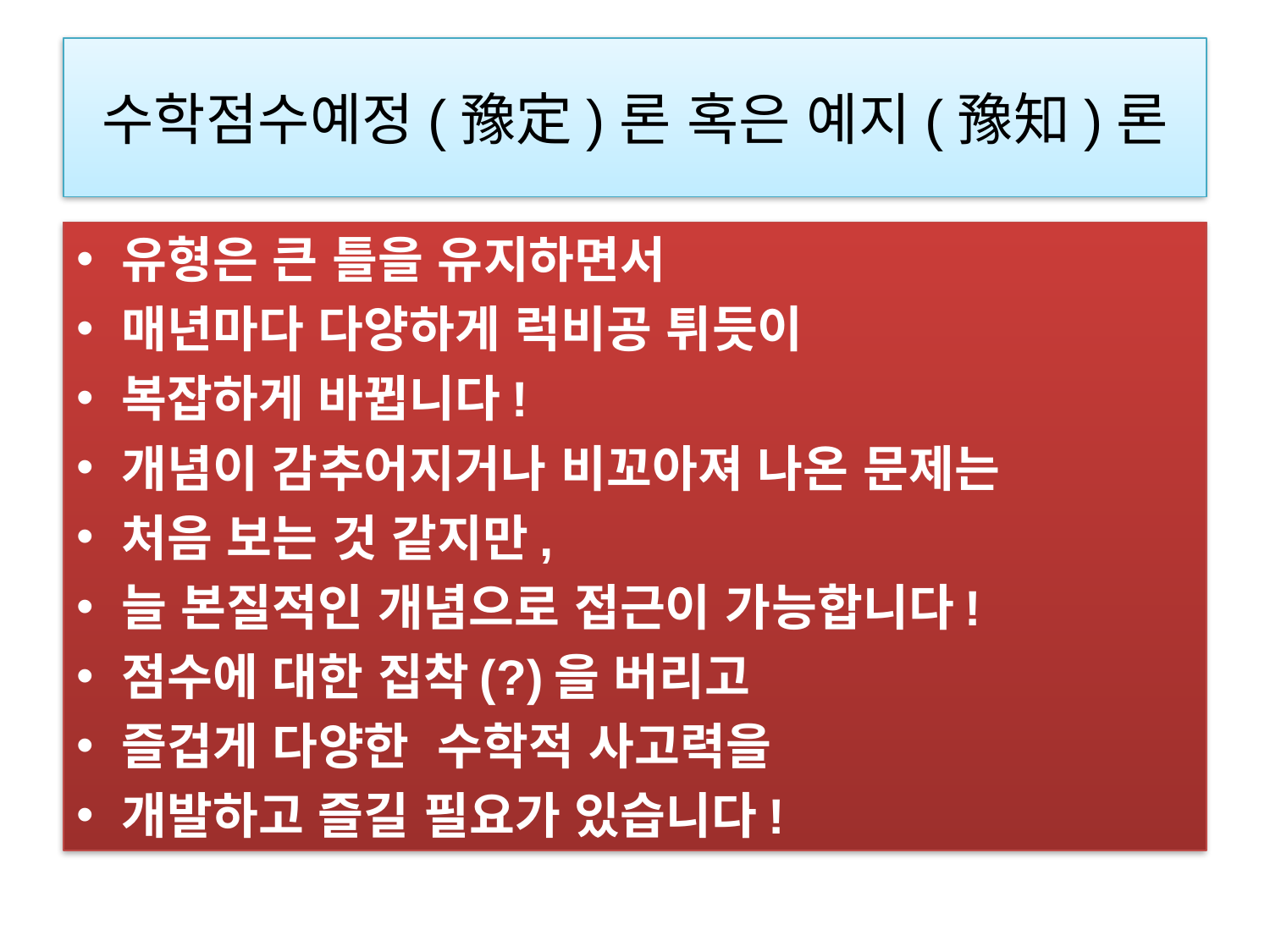

# 수학점수예정(豫定)론 혹은 예지(豫知)론
유형은 큰 틀을 유지하면서
매년마다 다양하게 럭비공 튀듯이
복잡하게 바뀝니다!
개념이 감추어지거나 비꼬아져 나온 문제는
처음 보는 것 같지만,
늘 본질적인 개념으로 접근이 가능합니다!
점수에 대한 집착(?)을 버리고
즐겁게 다양한  수학적 사고력을
개발하고 즐길 필요가 있습니다!